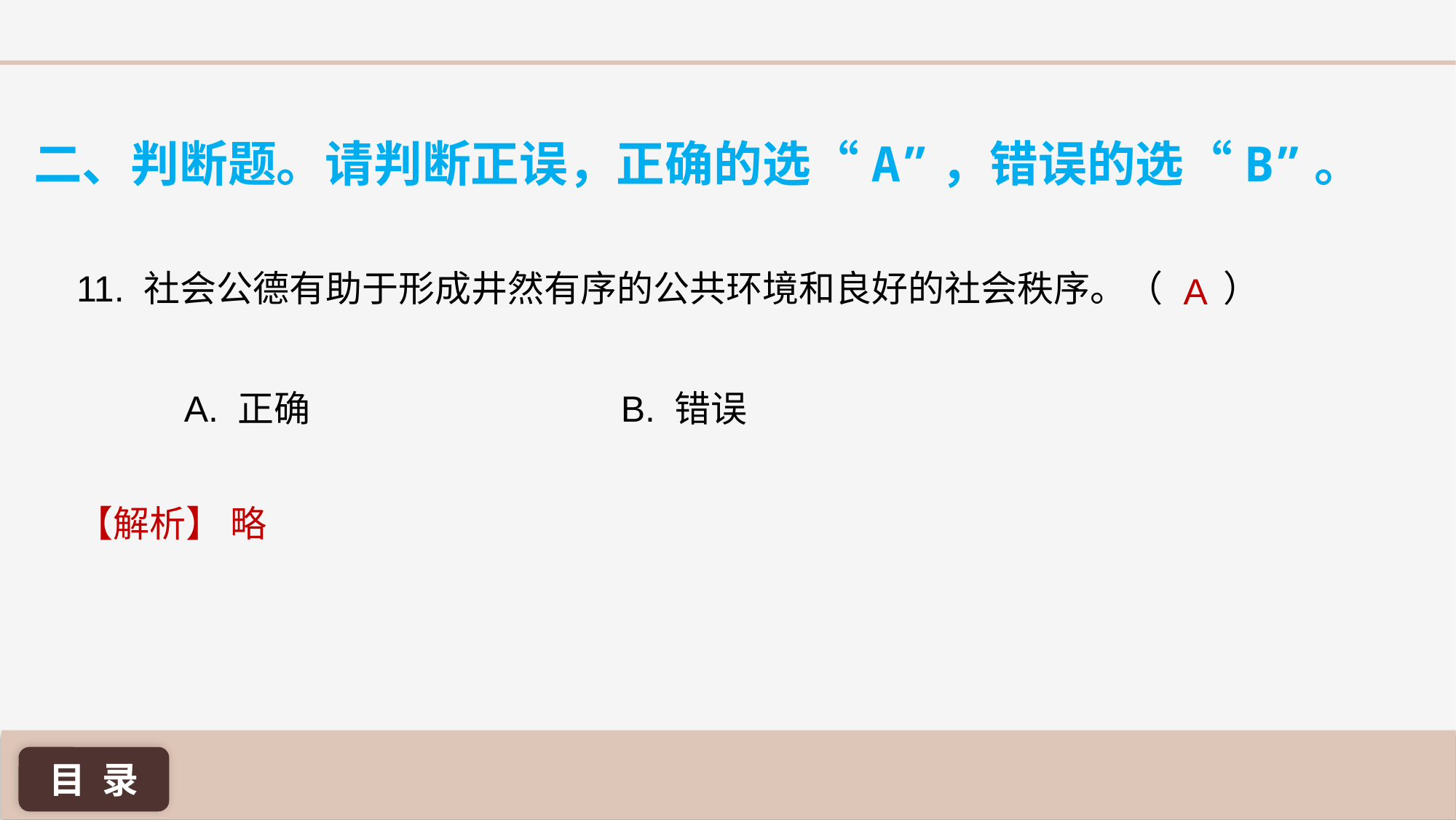

二、判断题。请判断正误，正确的选“A”，错误的选“B”。
A
11. 社会公德有助于形成井然有序的公共环境和良好的社会秩序。（ 	）
A. 正确 			B. 错误
【解析】 略